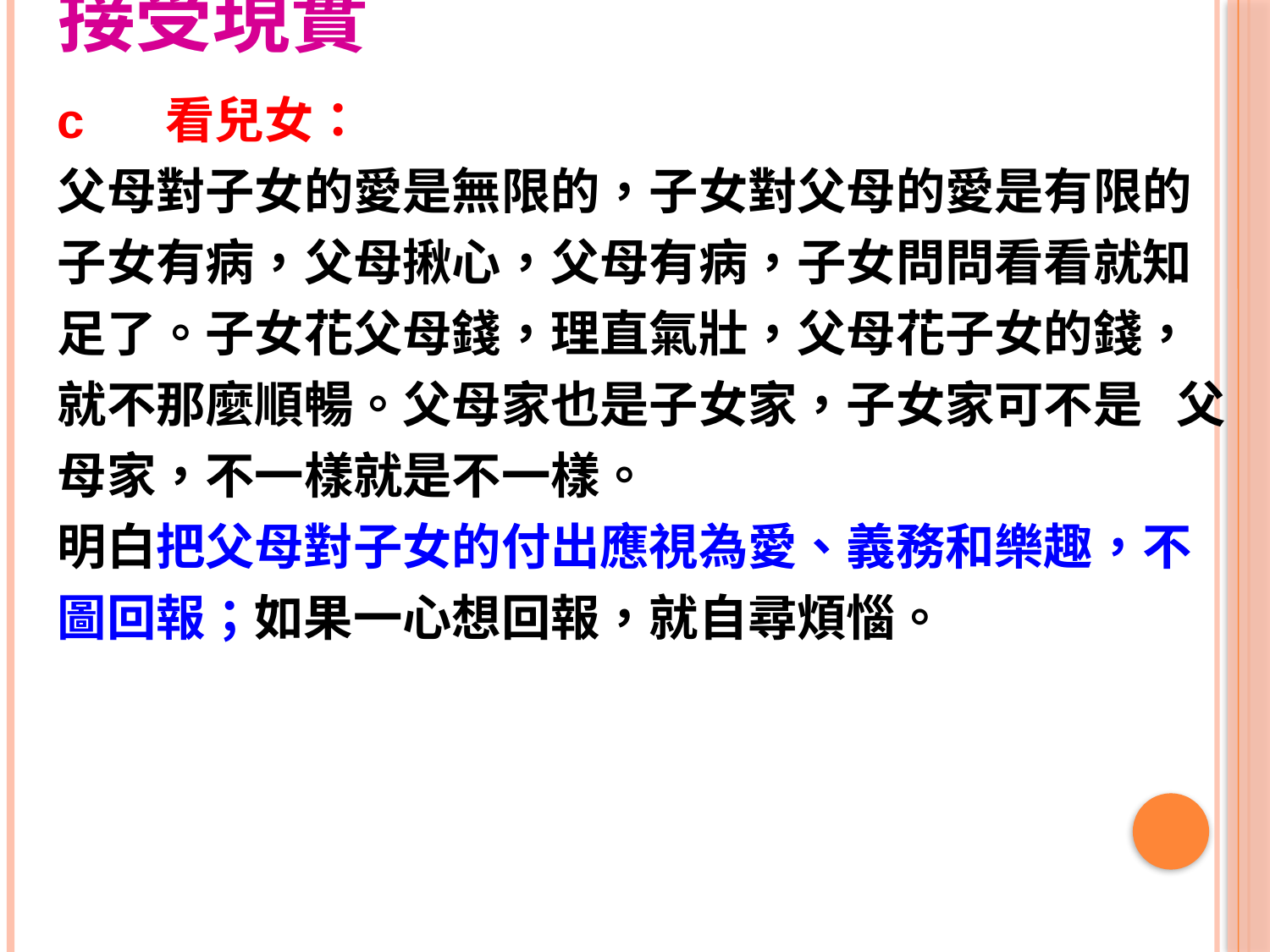

接受現實
c     看兒女：
父母對子女的愛是無限的，子女對父母的愛是有限的子女有病，父母揪心，父母有病，子女問問看看就知足了。子女花父母錢，理直氣壯，父母花子女的錢，就不那麼順暢。父母家也是子女家，子女家可不是   父母家，不一樣就是不一樣。
明白把父母對子女的付出應視為愛、義務和樂趣，不圖回報；如果一心想回報，就自尋煩惱。